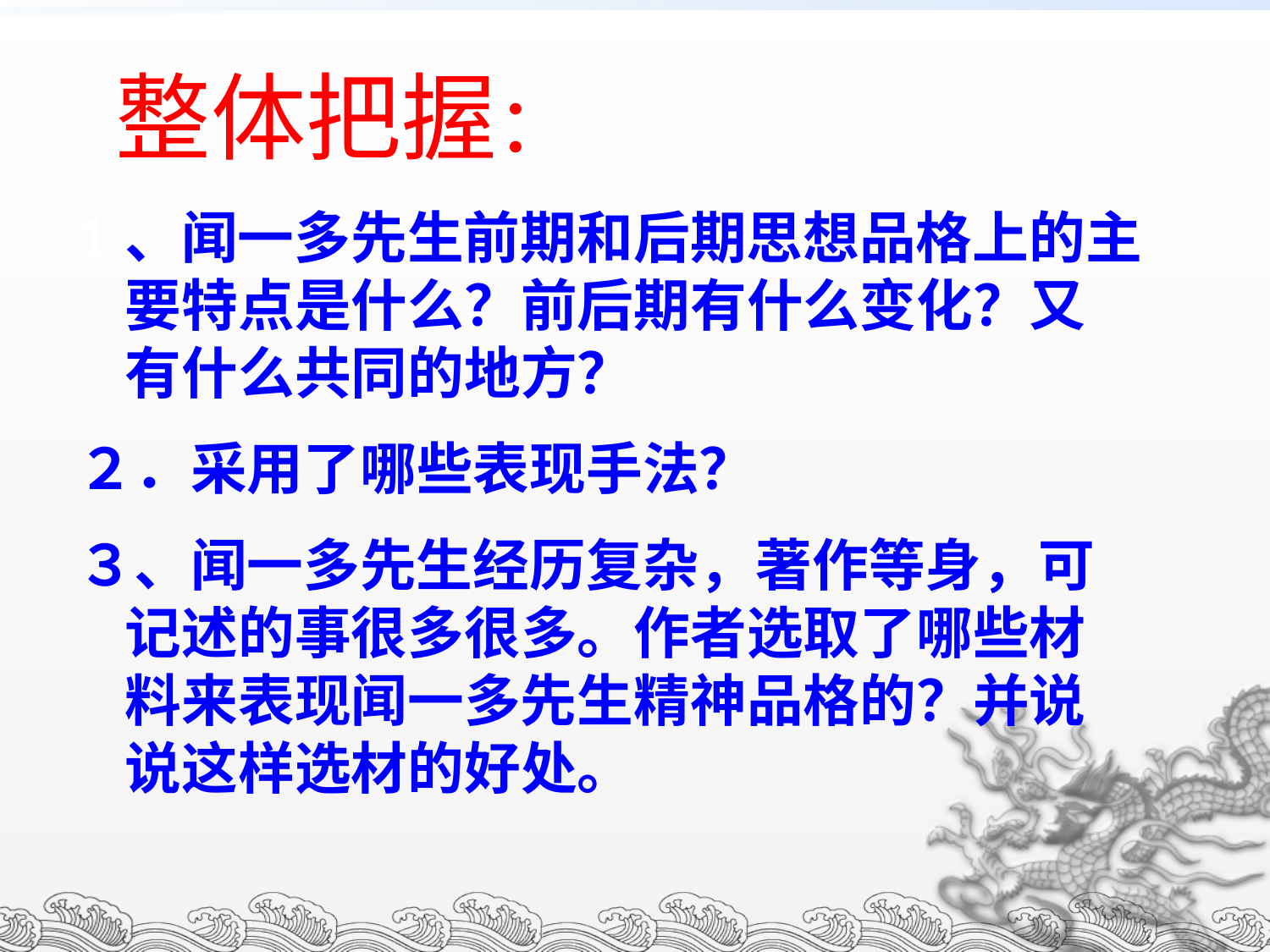

# 整体把握：
1、闻一多先生前期和后期思想品格上的主要特点是什么？前后期有什么变化？又有什么共同的地方？
２．采用了哪些表现手法？
３、闻一多先生经历复杂，著作等身，可记述的事很多很多。作者选取了哪些材料来表现闻一多先生精神品格的？并说说这样选材的好处。